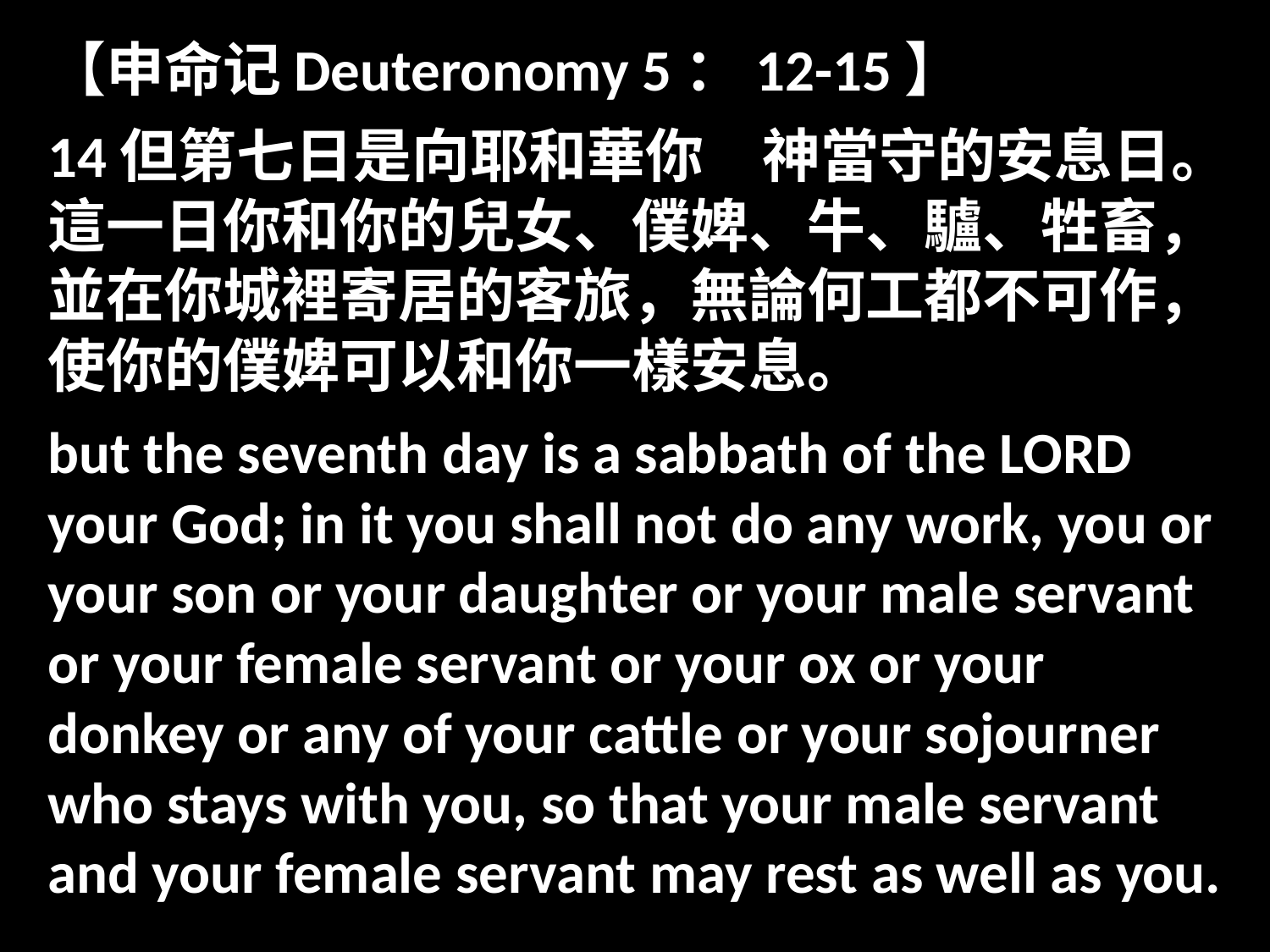

【申命记Deuteronomy 5：12-15】
14但第七日是向耶和華你　神當守的安息日。這一日你和你的兒女、僕婢、牛、驢、牲畜，並在你城裡寄居的客旅，無論何工都不可作，使你的僕婢可以和你一樣安息。
but the seventh day is a sabbath of the LORD your God; in it you shall not do any work, you or your son or your daughter or your male servant or your female servant or your ox or your donkey or any of your cattle or your sojourner who stays with you, so that your male servant and your female servant may rest as well as you.